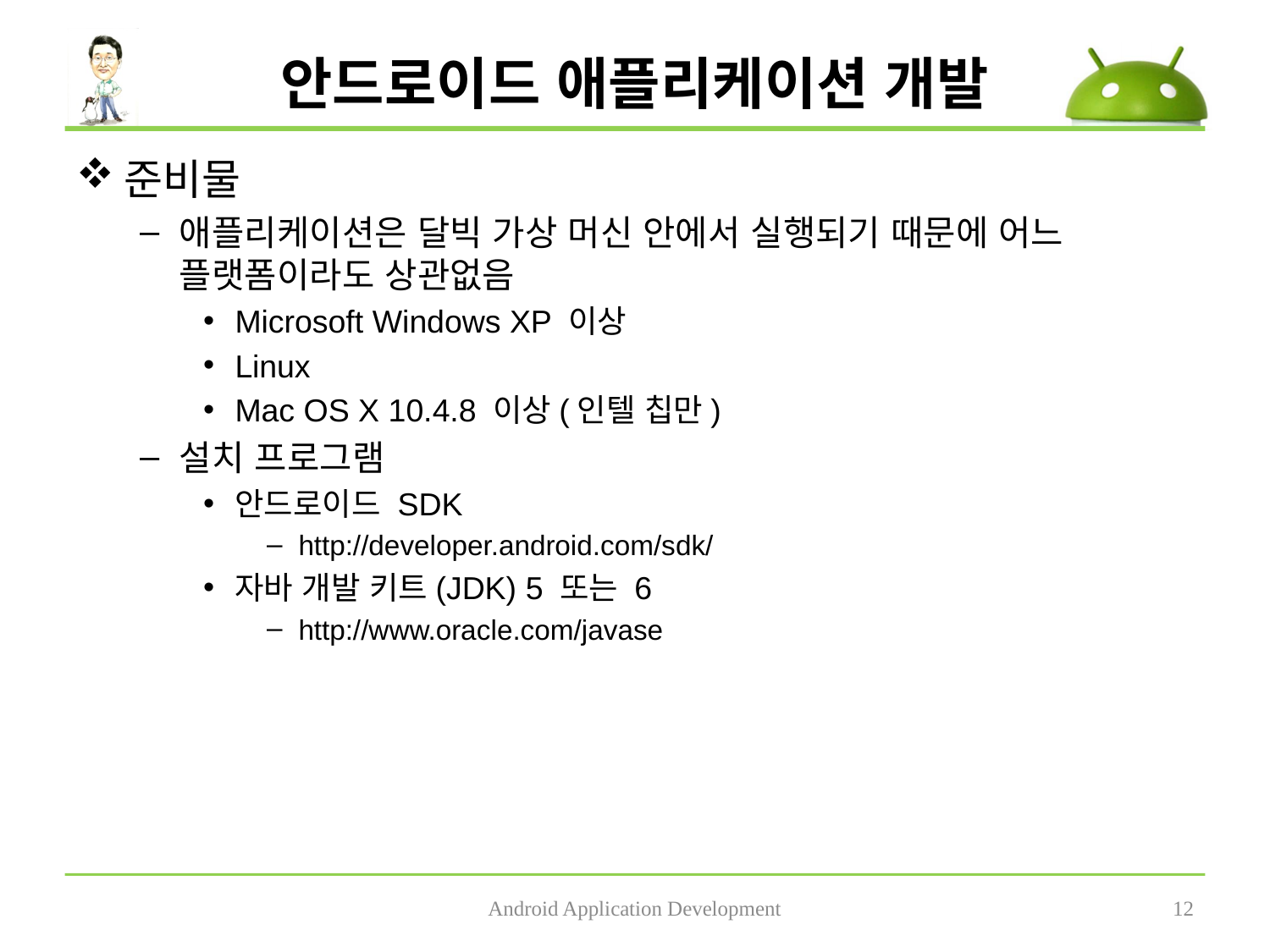

# 안드로이드 애플리케이션 개발
준비물
애플리케이션은 달빅 가상 머신 안에서 실행되기 때문에 어느 플랫폼이라도 상관없음
Microsoft Windows XP 이상
Linux
Mac OS X 10.4.8 이상(인텔 칩만)
설치 프로그램
안드로이드 SDK
http://developer.android.com/sdk/
자바 개발 키트(JDK) 5 또는 6
http://www.oracle.com/javase

Android Application Development
12